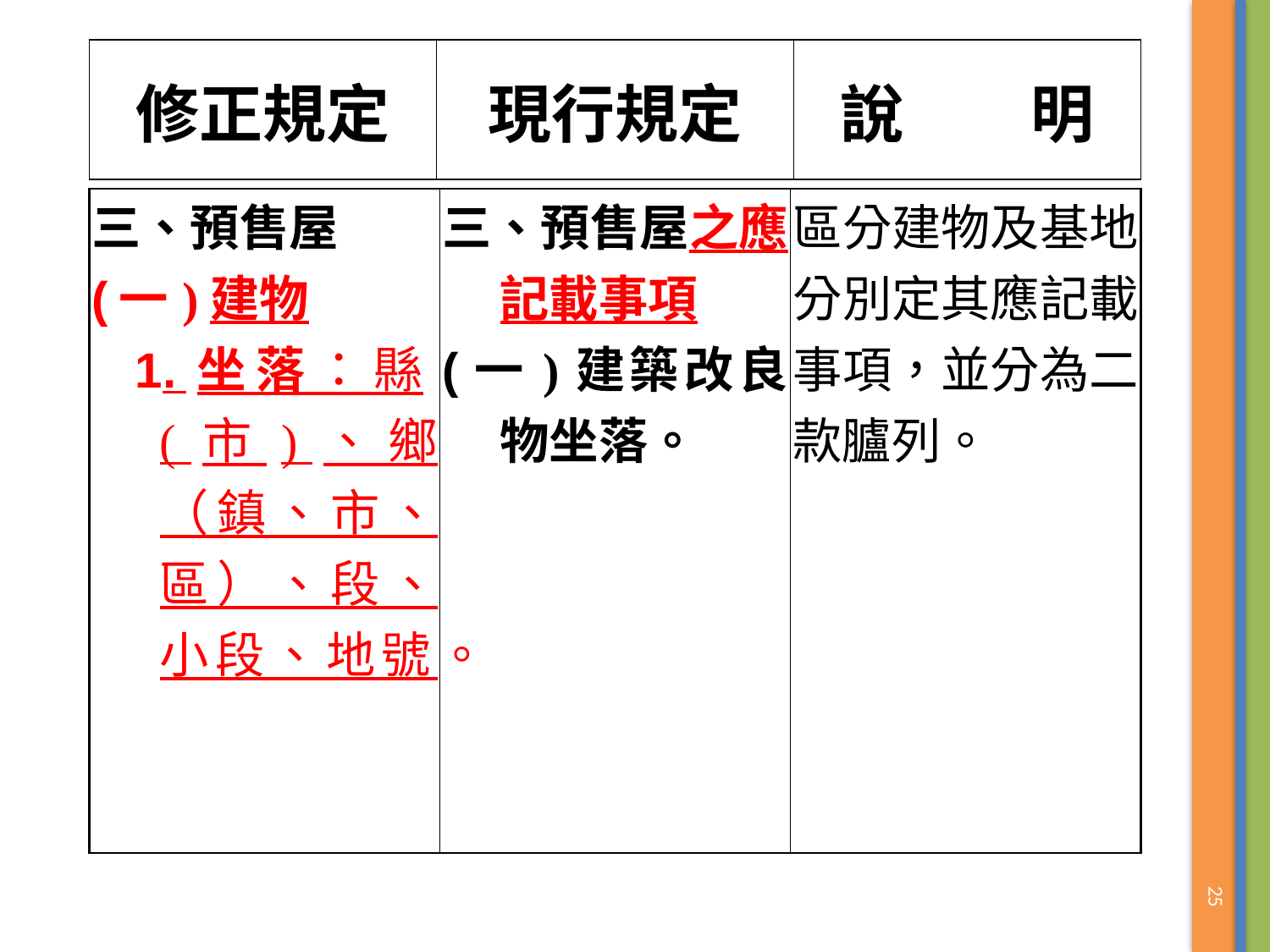

| 修正規定 | 現行規定 | 說　　明 |
| --- | --- | --- |
| 三、預售屋 (一)建物 1.坐落：縣(市)、鄉（鎮、市、區）、段、小段、地號。 | 三、預售屋之應記載事項 (一)建築改良物坐落。 | 區分建物及基地分別定其應記載事項，並分為二款臚列。 |
| --- | --- | --- |
25